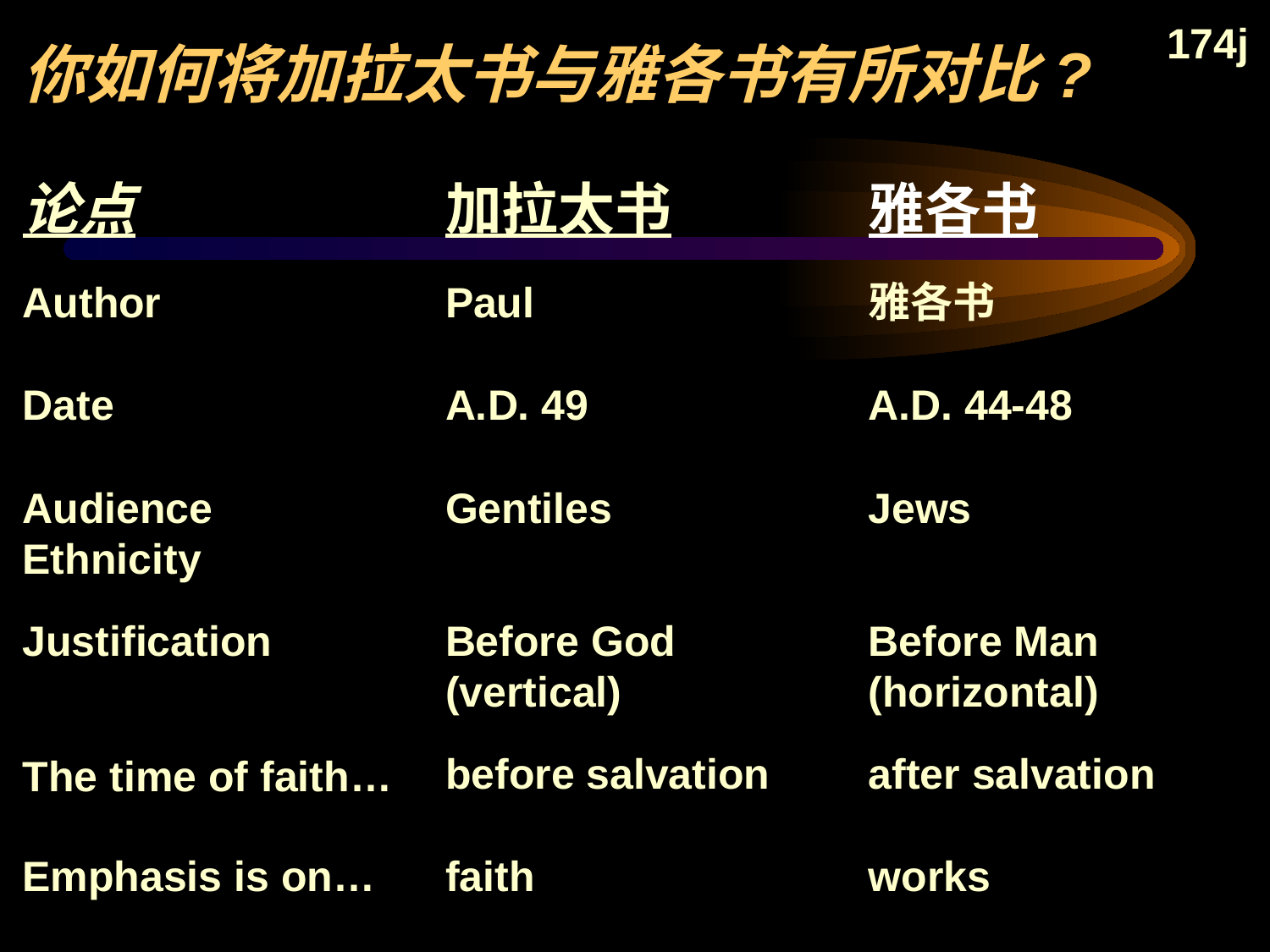

174j
# 你如何将加拉太书与雅各书有所对比?

论点

加拉太书

雅各书

Author

Paul

雅各书

Date

A.D. 49

A.D. 44-48

Audience Ethnicity

Gentiles

Jews

Justification

Before God (vertical)

Before Man (horizontal)

The time of faith…

before salvation

after salvation

Emphasis is on…

faith

works